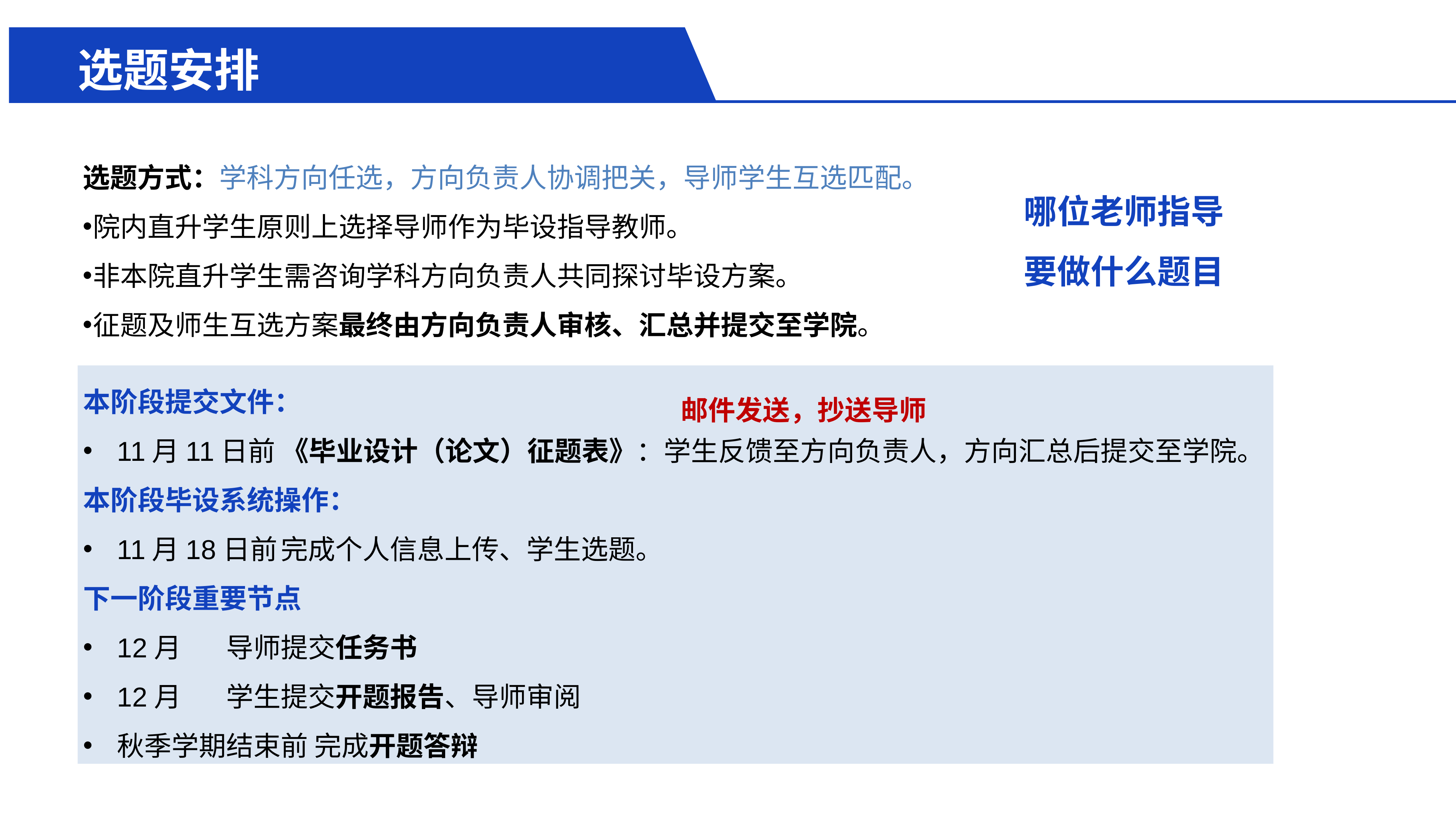

选题安排
选题方式：学科方向任选，方向负责人协调把关，导师学生互选匹配。
院内直升学生原则上选择导师作为毕设指导教师。
非本院直升学生需咨询学科方向负责人共同探讨毕设方案。
征题及师生互选方案最终由方向负责人审核、汇总并提交至学院。
哪位老师指导
要做什么题目
本阶段提交文件：
11月11日前 《毕业设计（论文）征题表》：学生反馈至方向负责人，方向汇总后提交至学院。
本阶段毕设系统操作：
11月18日前	完成个人信息上传、学生选题。
下一阶段重要节点
12月	导师提交任务书
12月	学生提交开题报告、导师审阅
秋季学期结束前 完成开题答辩
邮件发送，抄送导师